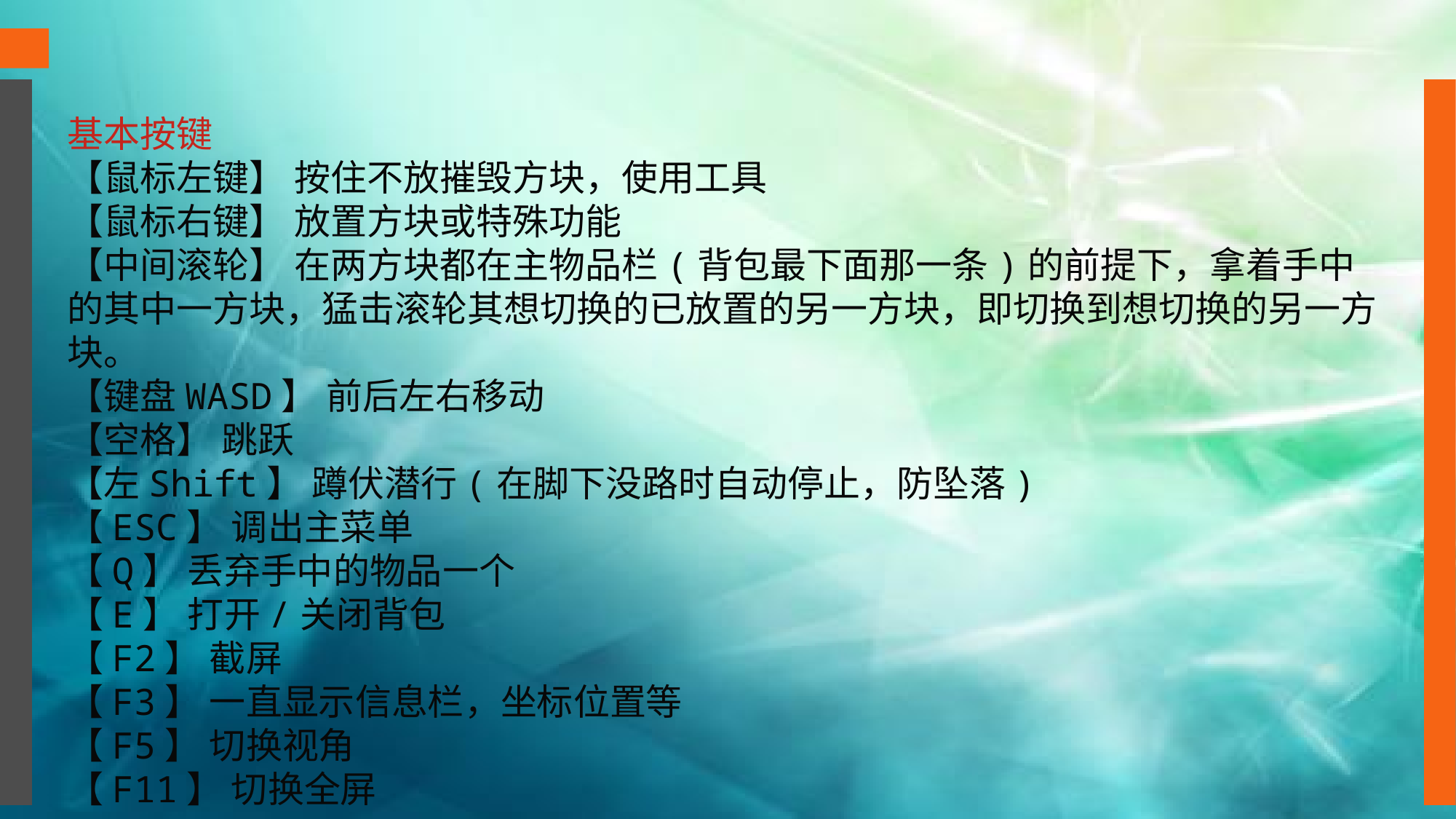

基本按键
【鼠标左键】 按住不放摧毁方块，使用工具
【鼠标右键】 放置方块或特殊功能
【中间滚轮】 在两方块都在主物品栏(背包最下面那一条)的前提下，拿着手中的其中一方块，猛击滚轮其想切换的已放置的另一方块，即切换到想切换的另一方块。
【键盘WASD】 前后左右移动
【空格】 跳跃
【左Shift】 蹲伏潜行(在脚下没路时自动停止，防坠落)
【ESC】 调出主菜单
【Q】 丢弃手中的物品一个
【E】 打开/关闭背包
【F2】 截屏
【F3】 一直显示信息栏，坐标位置等
【F5】 切换视角
【F11】 切换全屏